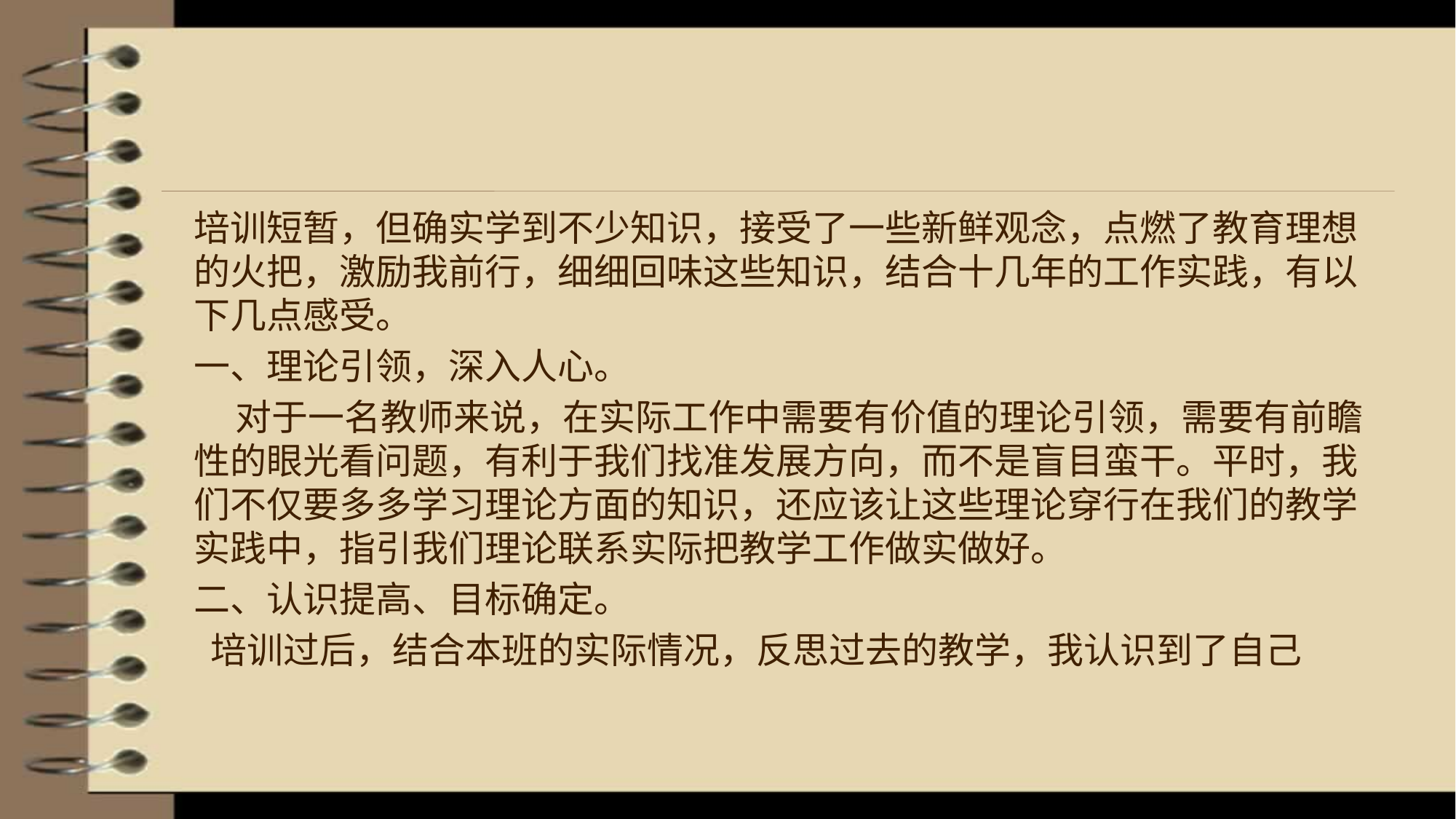

培训短暂，但确实学到不少知识，接受了一些新鲜观念，点燃了教育理想的火把，激励我前行，细细回味这些知识，结合十几年的工作实践，有以下几点感受。
一、理论引领，深入人心。
    对于一名教师来说，在实际工作中需要有价值的理论引领，需要有前瞻性的眼光看问题，有利于我们找准发展方向，而不是盲目蛮干。平时，我们不仅要多多学习理论方面的知识，还应该让这些理论穿行在我们的教学实践中，指引我们理论联系实际把教学工作做实做好。
二、认识提高、目标确定。
      培训过后，结合本班的实际情况，反思过去的教学，我认识到了自己